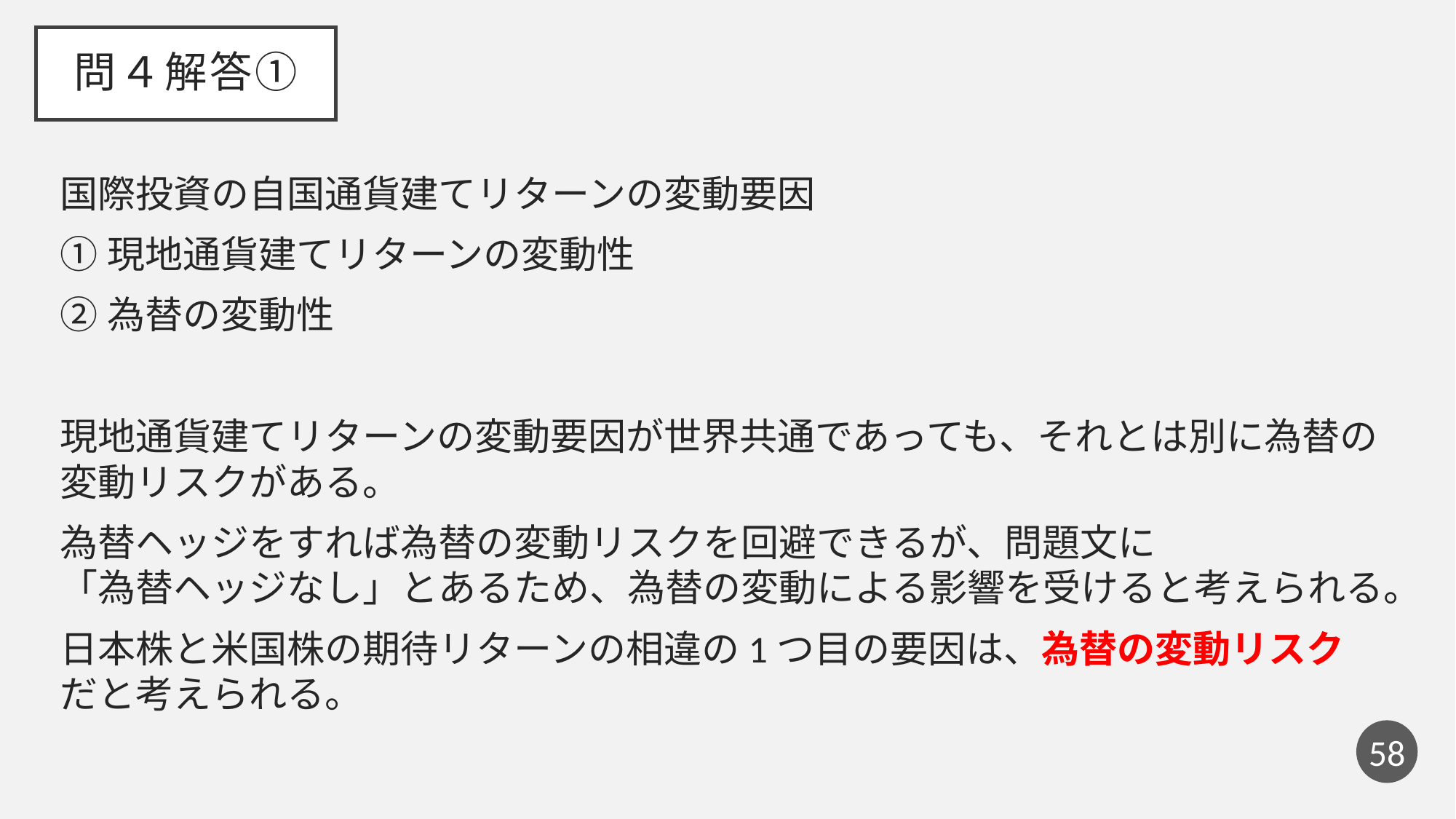

問４解答①
国際投資の自国通貨建てリターンの変動要因
①現地通貨建てリターンの変動性
②為替の変動性

現地通貨建てリターンの変動要因が世界共通であっても、それとは別に為替の変動リスクがある。
為替ヘッジをすれば為替の変動リスクを回避できるが、問題文に
「為替ヘッジなし」とあるため、為替の変動による影響を受けると考えられる。
日本株と米国株の期待リターンの相違の1つ目の要因は、為替の変動リスク
だと考えられる。
58